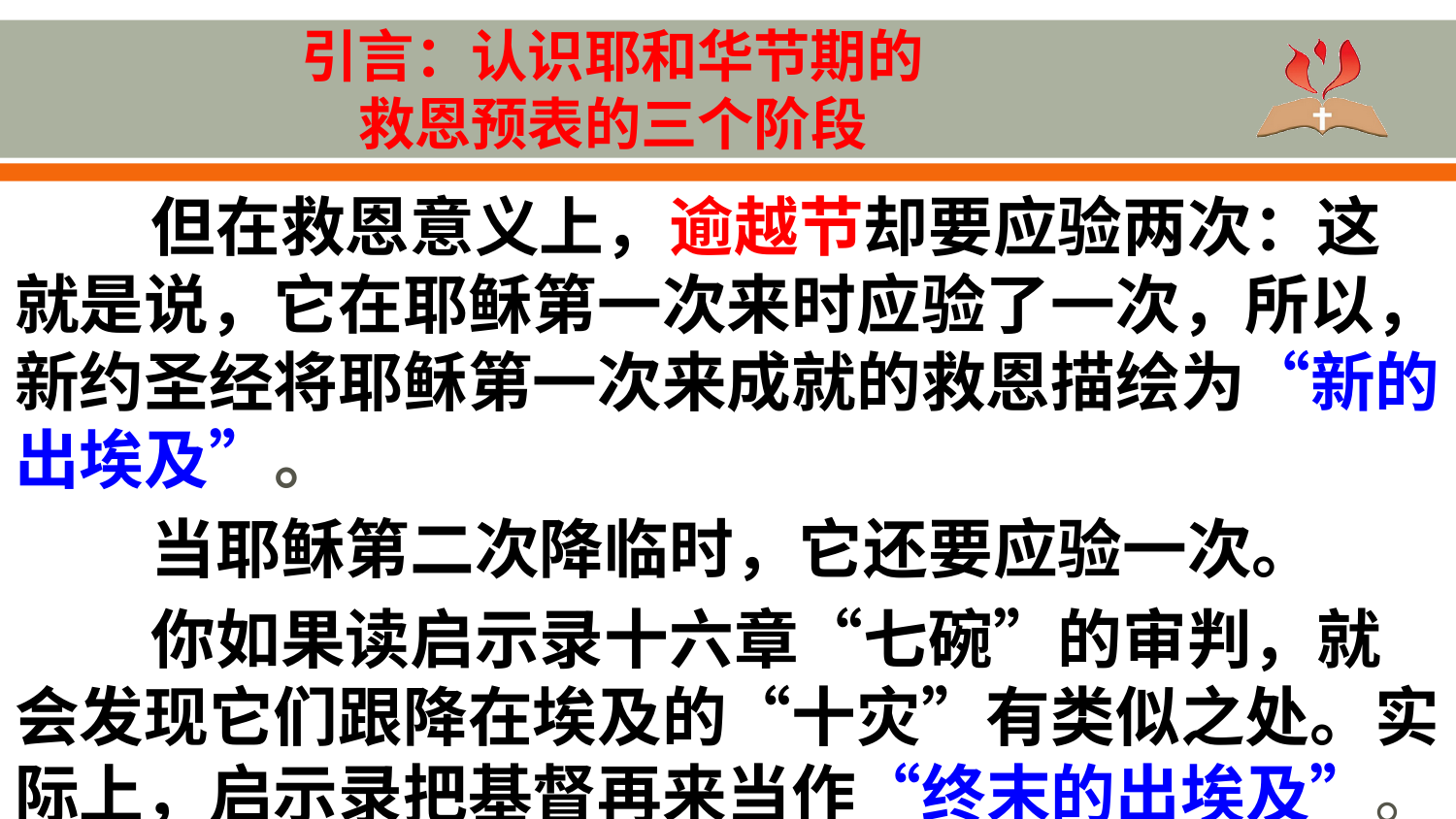

# 引言：认识耶和华节期的 救恩预表的三个阶段
但在救恩意义上，逾越节却要应验两次：这就是说，它在耶稣第一次来时应验了一次，所以，新约圣经将耶稣第一次来成就的救恩描绘为“新的出埃及”。
当耶稣第二次降临时，它还要应验一次。
你如果读启示录十六章“七碗”的审判，就会发现它们跟降在埃及的“十灾”有类似之处。实际上，启示录把基督再来当作“终末的出埃及”。